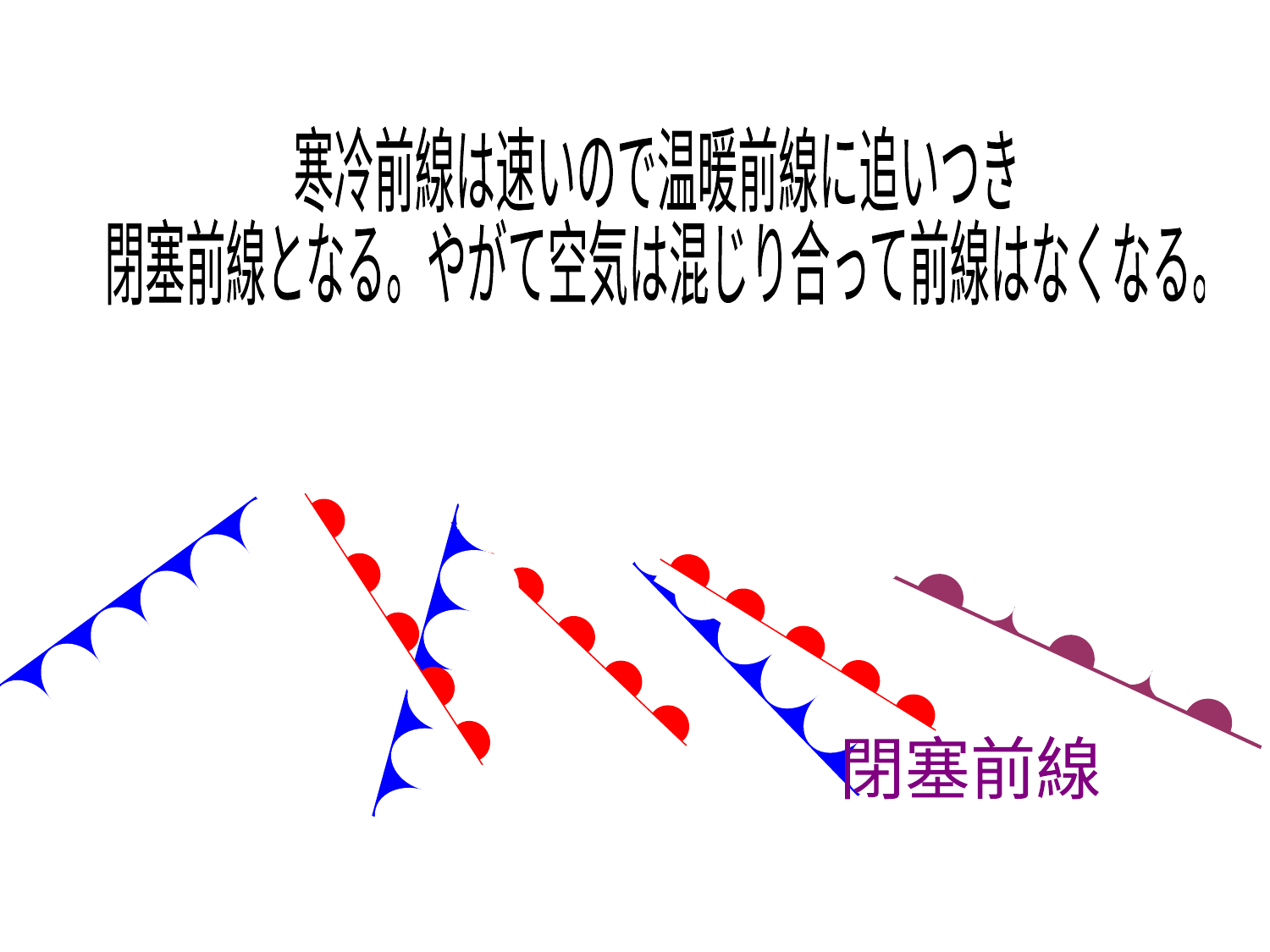

寒冷前線は速いので温暖前線に追いつき
閉塞前線となる。やがて空気は混じり合って前線はなくなる。
低
低
低
低

閉塞前線